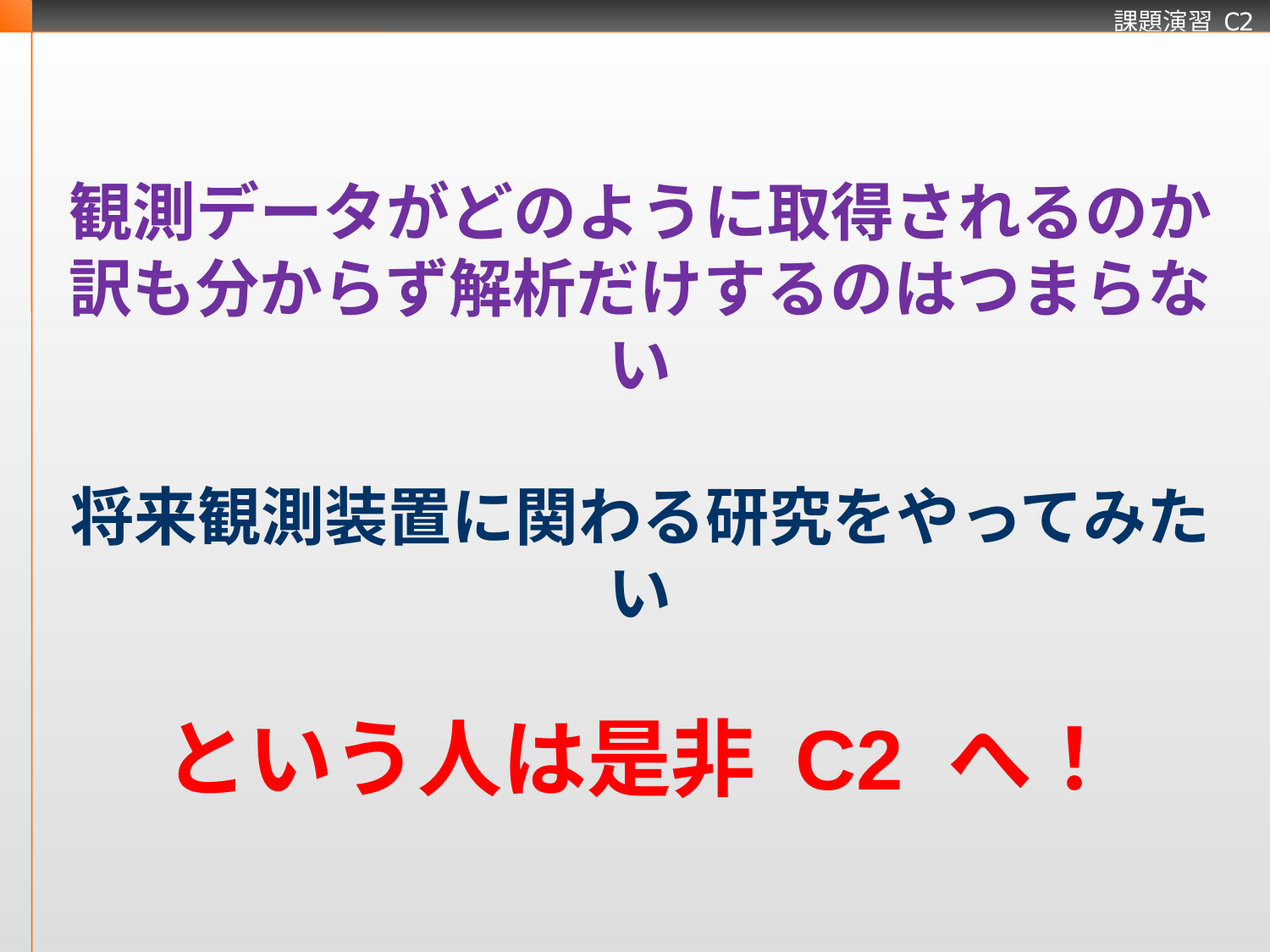

# 観測データがどのように取得されるのか 訳も分からず解析だけするのはつまらない 将来観測装置に関わる研究をやってみたい という人は是非 C2 へ！